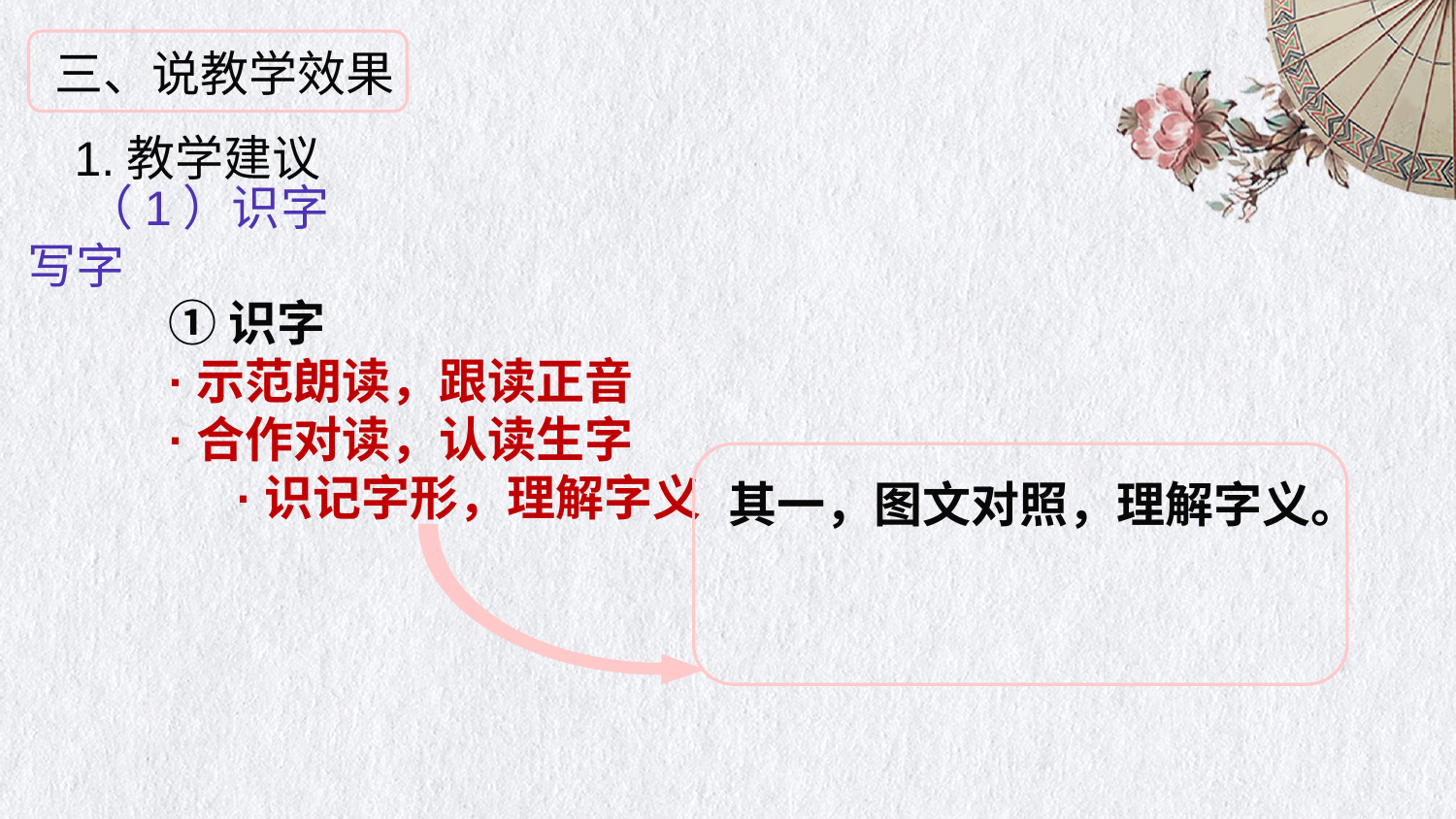

三、说教学效果
1.教学建议
（1）识字写字
①识字
·示范朗读，跟读正音
·合作对读，认读生字
     ·识记字形，理解字义

    其一，图文对照，理解字义。